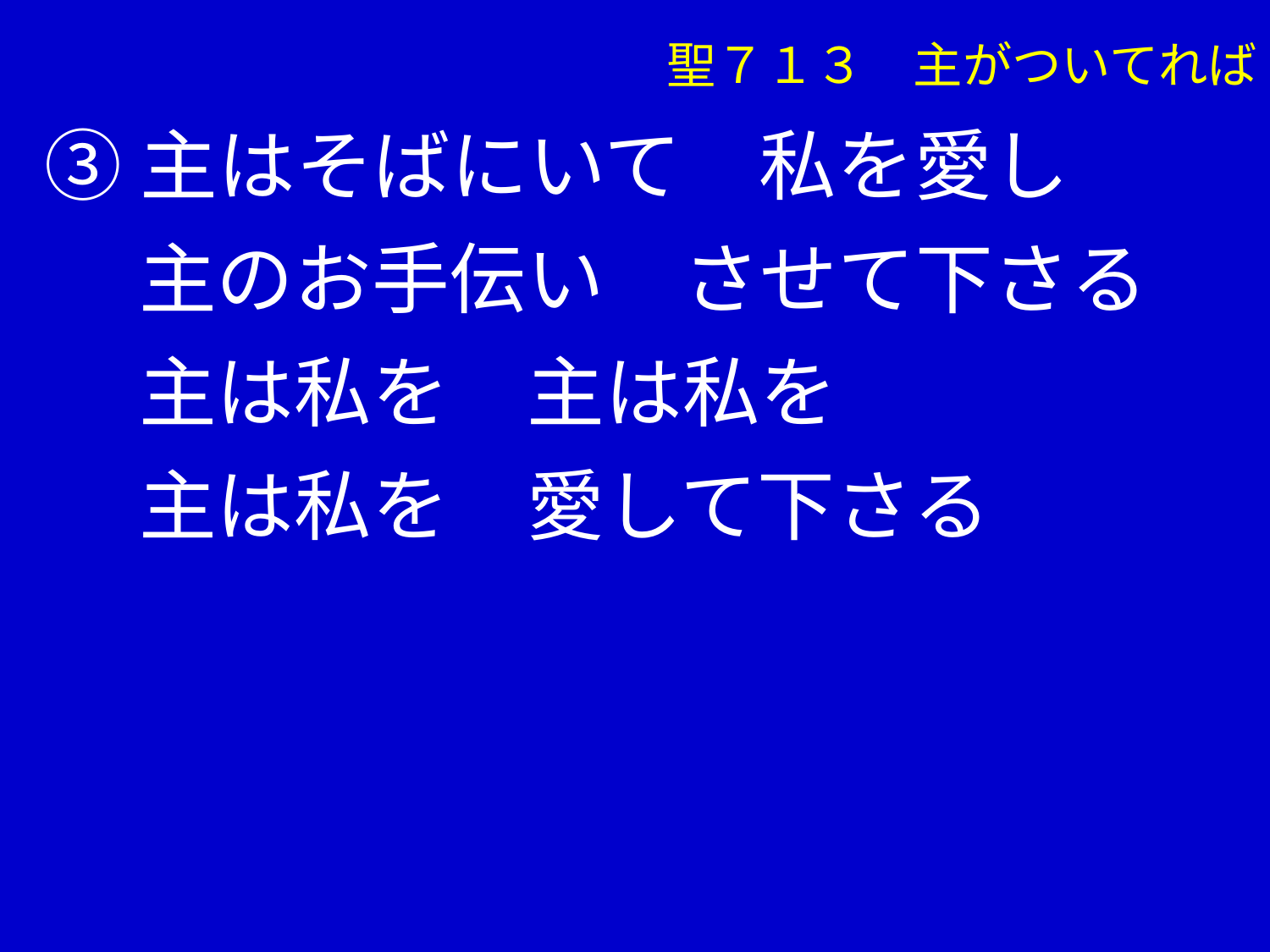

聖７１３　主がついてれば
③主はそばにいて　私を愛し
　 主のお手伝い　させて下さる
　 主は私を　主は私を
　 主は私を　愛して下さる